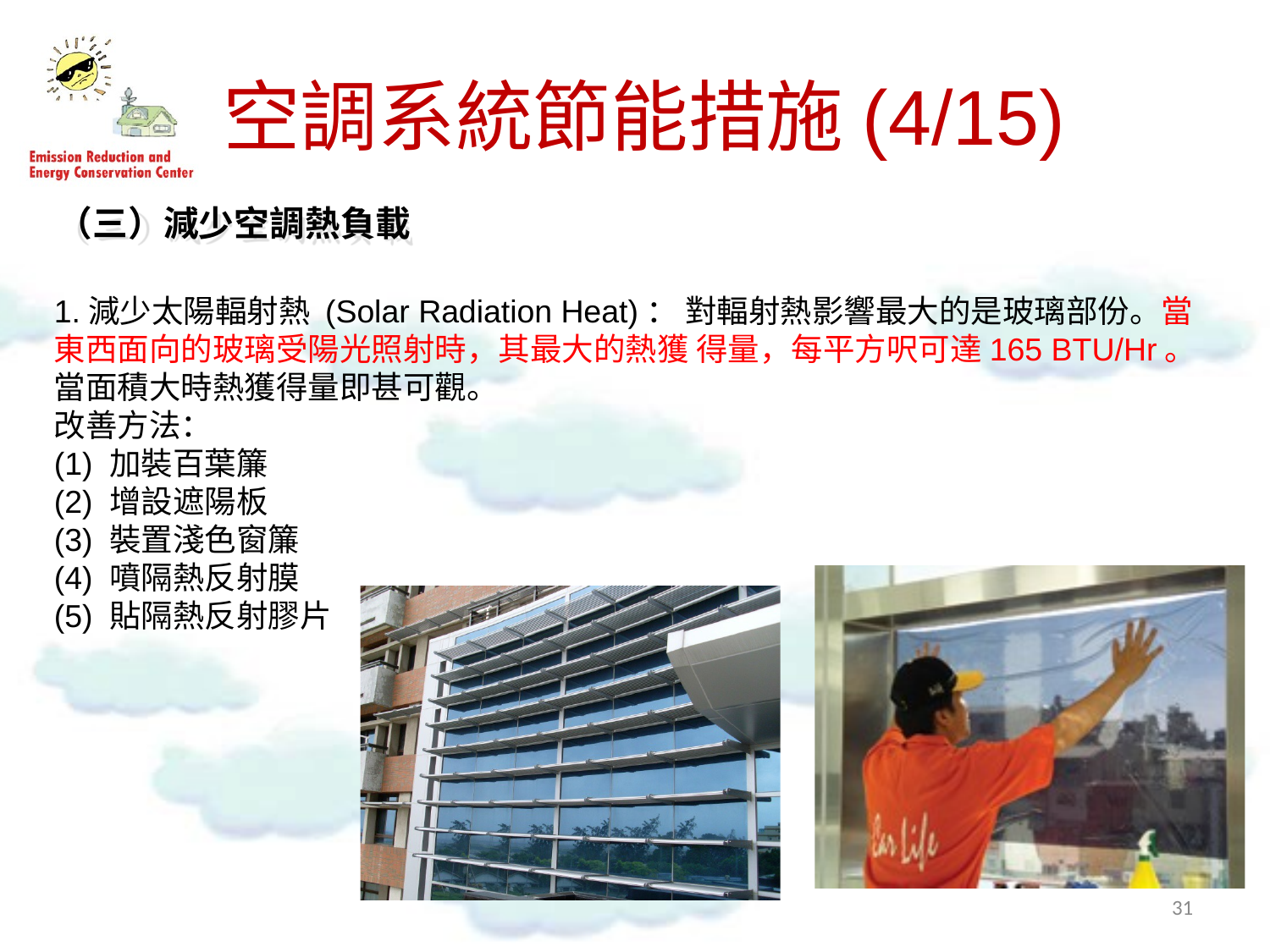

# 空調系統節能措施(4/15)

（三）減少空調熱負載

1.減少太陽輻射熱 (Solar Radiation Heat)： 對輻射熱影響最大的是玻璃部份。當東西面向的玻璃受陽光照射時，其最大的熱獲 得量，每平方呎可達165 BTU/Hr。當面積大時熱獲得量即甚可觀。
改善方法：
(1) 加裝百葉簾
(2) 增設遮陽板
(3) 裝置淺色窗簾
(4) 噴隔熱反射膜
(5) 貼隔熱反射膠片

31